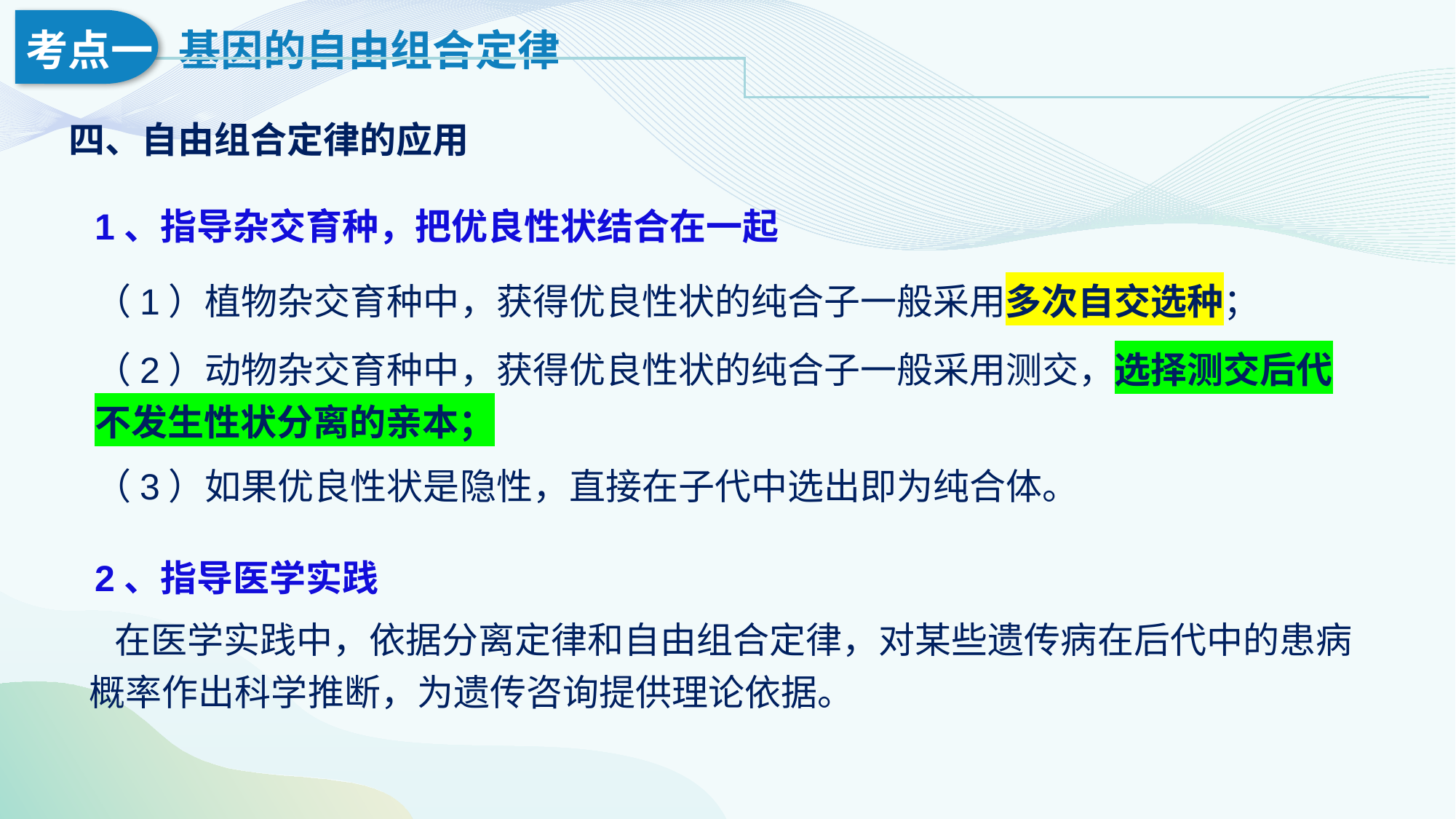

四、自由组合定律的应用
1、指导杂交育种，把优良性状结合在一起
（1）植物杂交育种中，获得优良性状的纯合子一般采用多次自交选种；
（2）动物杂交育种中，获得优良性状的纯合子一般采用测交，选择测交后代不发生性状分离的亲本；
（3）如果优良性状是隐性，直接在子代中选出即为纯合体。
2、指导医学实践
  在医学实践中，依据分离定律和自由组合定律，对某些遗传病在后代中的患病概率作出科学推断，为遗传咨询提供理论依据。